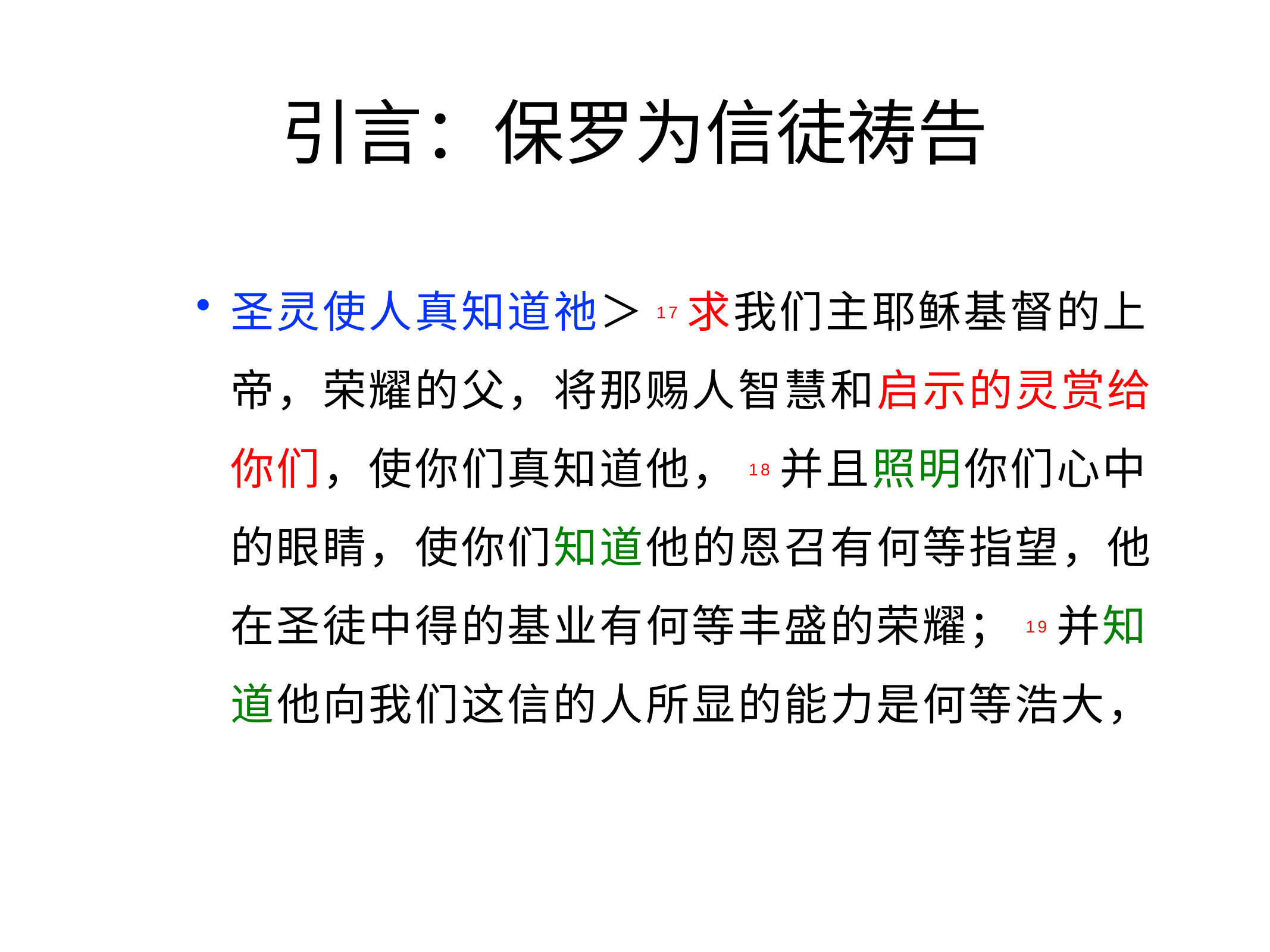

# 引言：保罗为信徒祷告
圣灵使人真知道祂＞17求我们主耶稣基督的上帝，荣耀的父，将那赐人智慧和启示的灵赏给你们，使你们真知道他，18并且照明你们心中的眼睛，使你们知道他的恩召有何等指望，他在圣徒中得的基业有何等丰盛的荣耀；19并知道他向我们这信的人所显的能力是何等浩大，